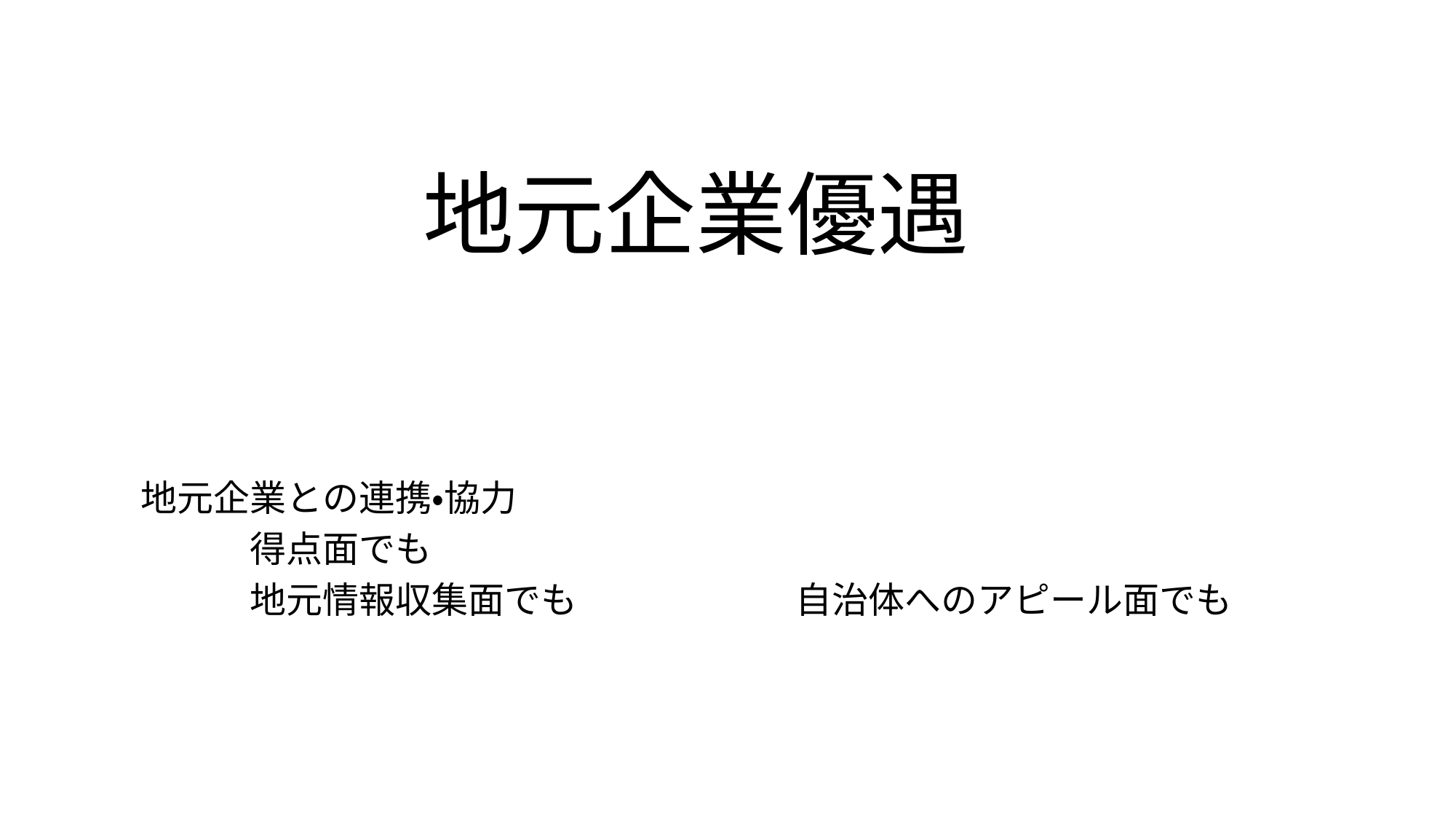

# 地元企業優遇
地元企業との連携・協力
	得点面でも
	地元情報収集面でも		自治体へのアピール面でも